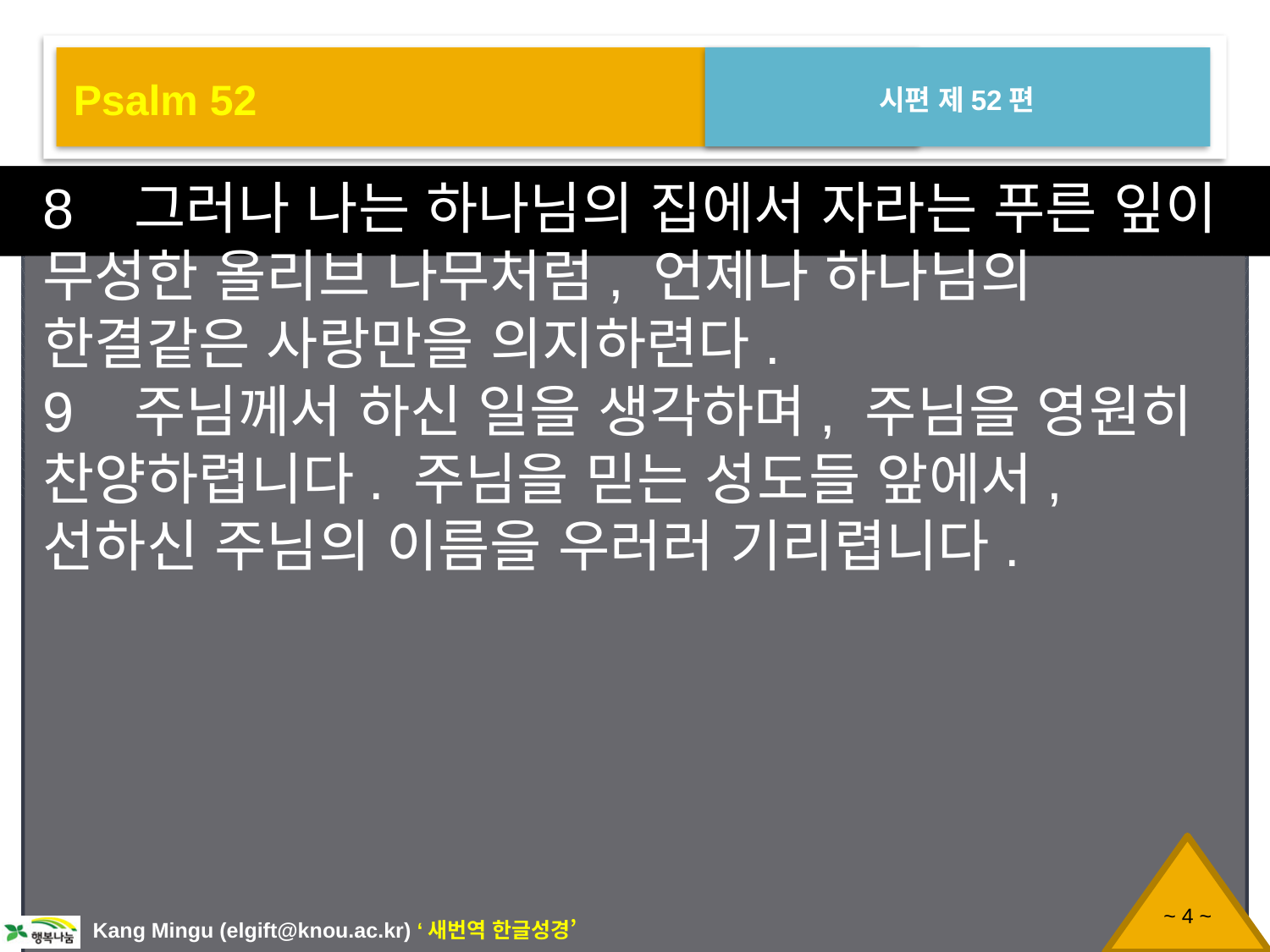

Psalm 52
시편 제52편
8   그러나 나는 하나님의 집에서 자라는 푸른 잎이 무성한 올리브 나무처럼, 언제나 하나님의 한결같은 사랑만을 의지하련다.
9   주님께서 하신 일을 생각하며, 주님을 영원히 찬양하렵니다. 주님을 믿는 성도들 앞에서, 선하신 주님의 이름을 우러러 기리렵니다.